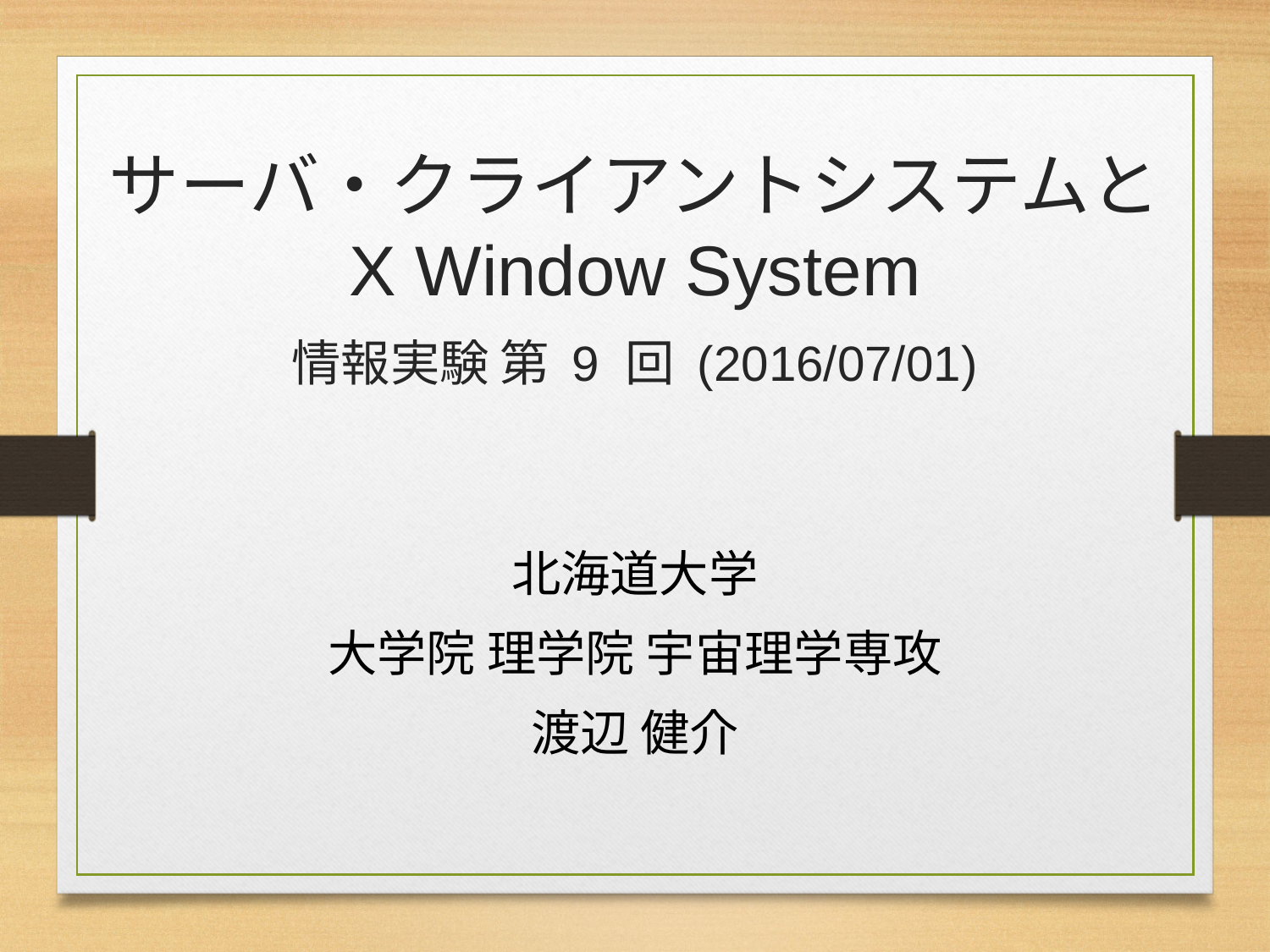

# サーバ・クライアントシステムと X Window System 情報実験 第 9 回 (2016/07/01)
北海道大学
大学院 理学院 宇宙理学専攻
渡辺 健介